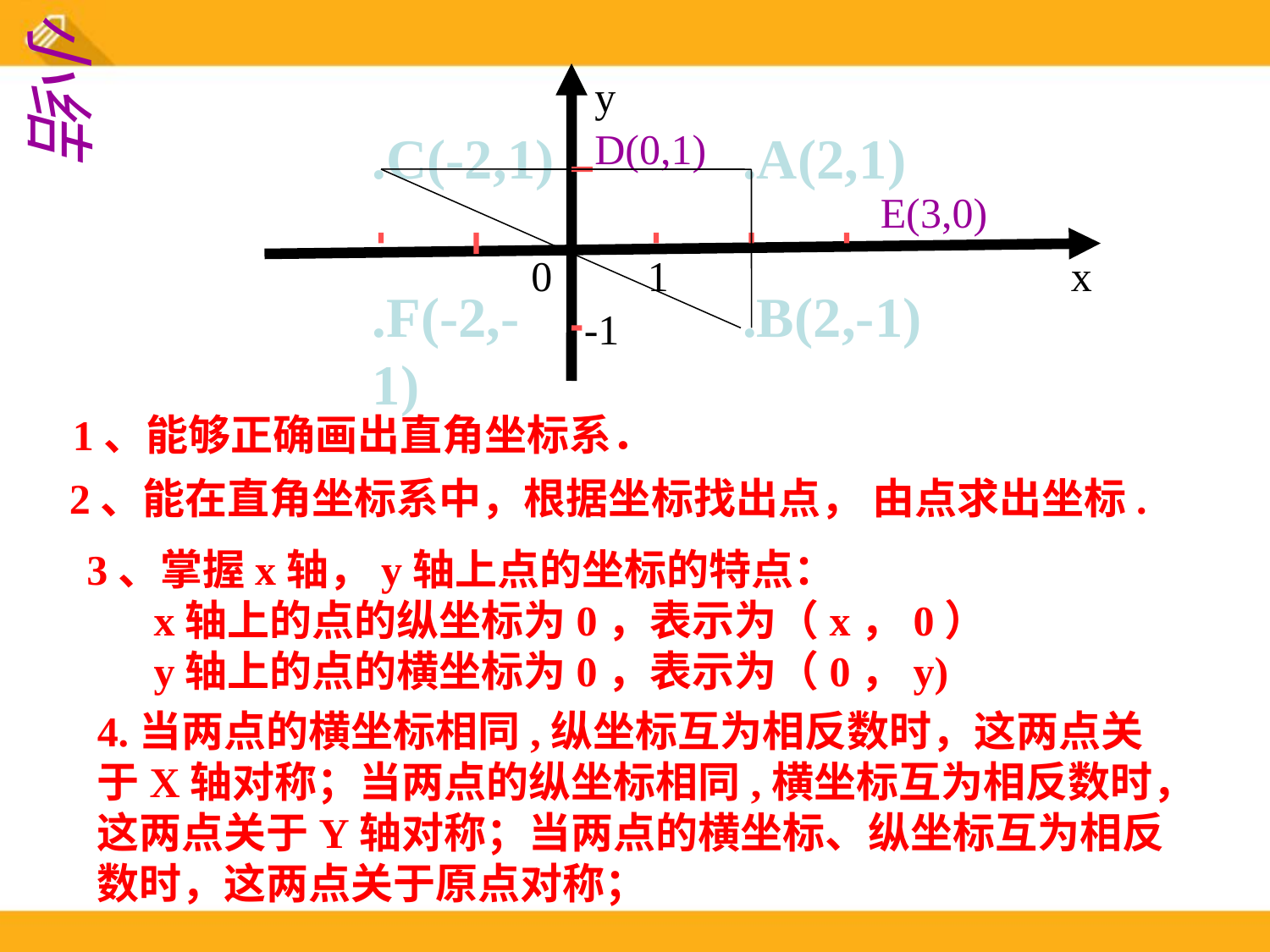

小结

y
.C(-2,1)
D(0,1)
.A(2,1)

E(3,0)

0
1
x
.F(-2,-1)
.B(2,-1)
-1

1、能够正确画出直角坐标系．
2、能在直角坐标系中，根据坐标找出点， 由点求出坐标.
3、掌握x轴，y轴上点的坐标的特点：
      x轴上的点的纵坐标为0，表示为（x，0）
      y轴上的点的横坐标为0，表示为（0，y)
4.当两点的横坐标相同,纵坐标互为相反数时，这两点关于X轴对称；当两点的纵坐标相同,横坐标互为相反数时，这两点关于Y轴对称；当两点的横坐标、纵坐标互为相反数时，这两点关于原点对称；